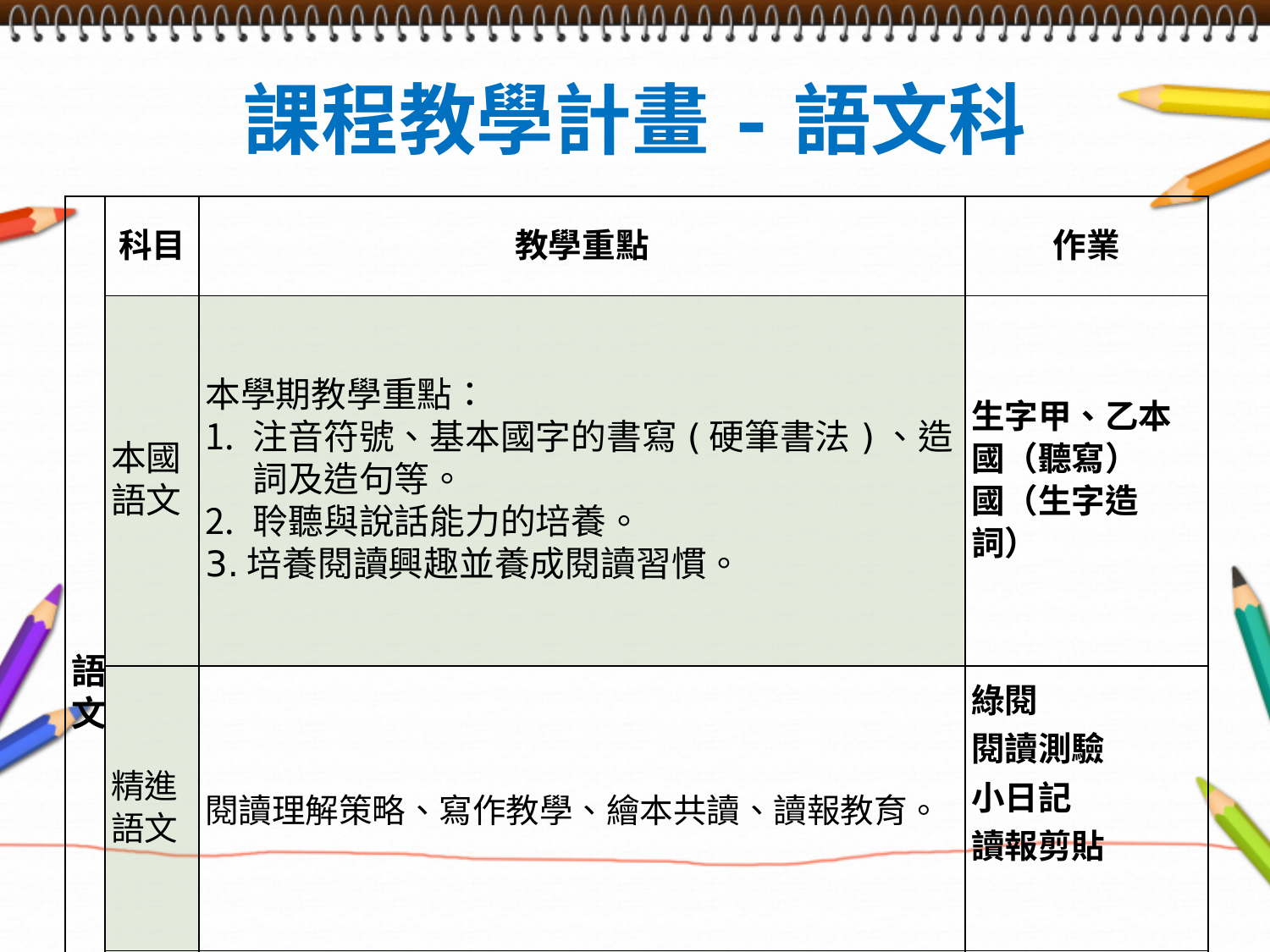

# 課程教學計畫-語文科
| 語文 | 科目 | 教學重點 | 作業 |
| --- | --- | --- | --- |
|  | 本國語文 | 本學期教學重點： 注音符號、基本國字的書寫(硬筆書法)、造詞及造句等。 聆聽與說話能力的培養。 3.培養閱讀興趣並養成閱讀習慣。 | 生字甲、乙本 國（聽寫） 國（生字造詞） |
|  | 精進語文 | 閱讀理解策略、寫作教學、繪本共讀、讀報教育。 | 綠閱 閱讀測驗 小日記 讀報剪貼 |
|  | 鄉土語言 | 低年級上閩南語，著重在說和聽，也可依自己的母語選擇客語、閩南語及原住民語。 |  |
|  | 英語 | 科任課，老師為林姿均老師。 |  |